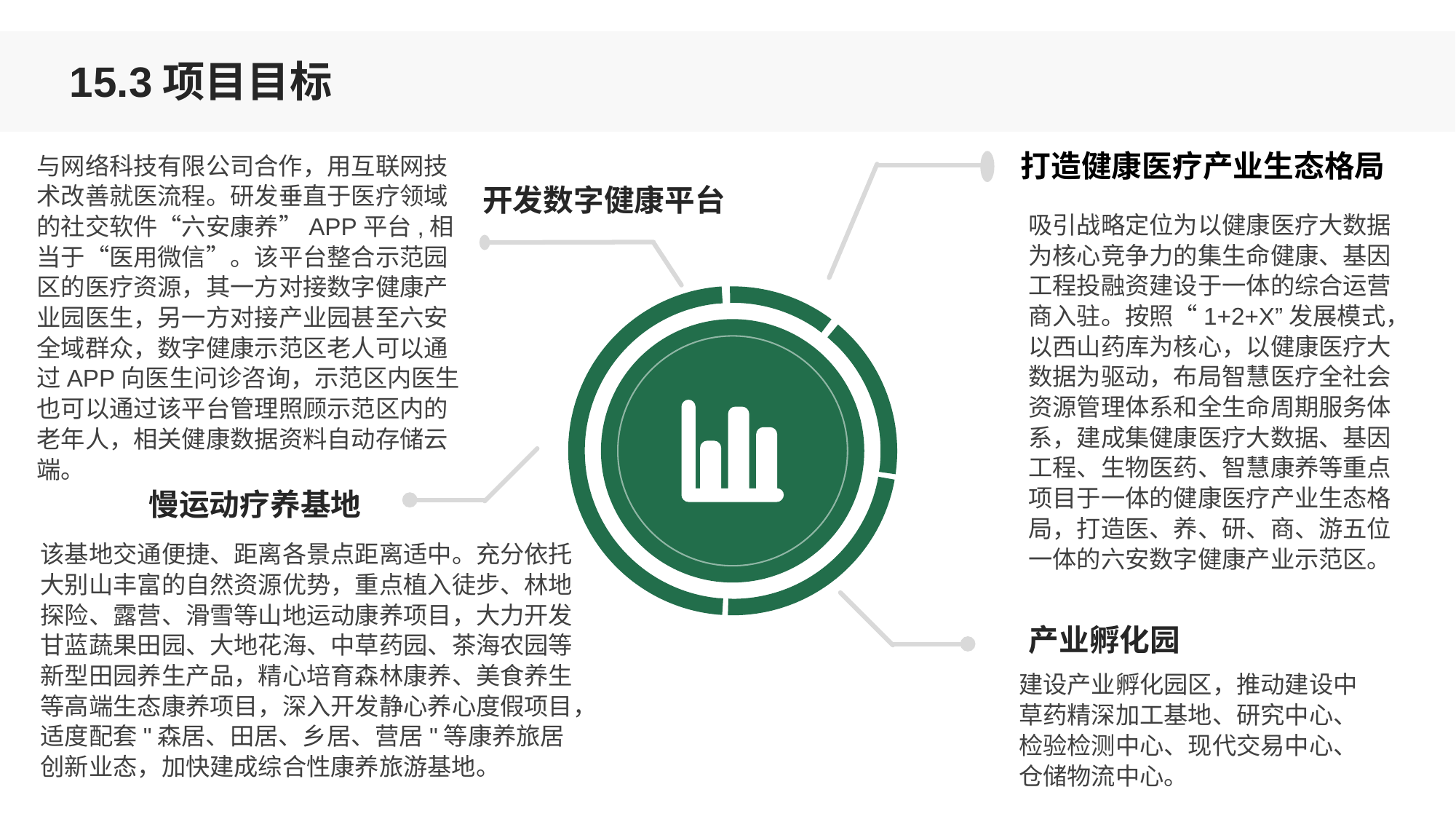

15.3项目目标
打造健康医疗产业生态格局
与网络科技有限公司合作，用互联网技术改善就医流程。研发垂直于医疗领域的社交软件“六安康养”APP平台,相当于“医用微信”。该平台整合示范园区的医疗资源，其一方对接数字健康产业园医生，另一方对接产业园甚至六安全域群众，数字健康示范区老人可以通过APP向医生问诊咨询，示范区内医生也可以通过该平台管理照顾示范区内的老年人，相关健康数据资料自动存储云端。

开发数字健康平台
吸引战略定位为以健康医疗大数据为核心竞争力的集生命健康、基因工程投融资建设于一体的综合运营商入驻。按照“1+2+X”发展模式，以西山药库为核心，以健康医疗大数据为驱动，布局智慧医疗全社会资源管理体系和全生命周期服务体系，建成集健康医疗大数据、基因工程、生物医药、智慧康养等重点项目于一体的健康医疗产业生态格局，打造医、养、研、商、游五位一体的六安数字健康产业示范区。

慢运动疗养基地
该基地交通便捷、距离各景点距离适中。充分依托大别山丰富的自然资源优势，重点植入徒步、林地探险、露营、滑雪等山地运动康养项目，大力开发甘蓝蔬果田园、大地花海、中草药园、茶海农园等新型田园养生产品，精心培育森林康养、美食养生等高端生态康养项目，深入开发静心养心度假项目，适度配套"森居、田居、乡居、营居"等康养旅居创新业态，加快建成综合性康养旅游基地。

产业孵化园
建设产业孵化园区，推动建设中草药精深加工基地、研究中心、检验检测中心、现代交易中心、仓储物流中心。